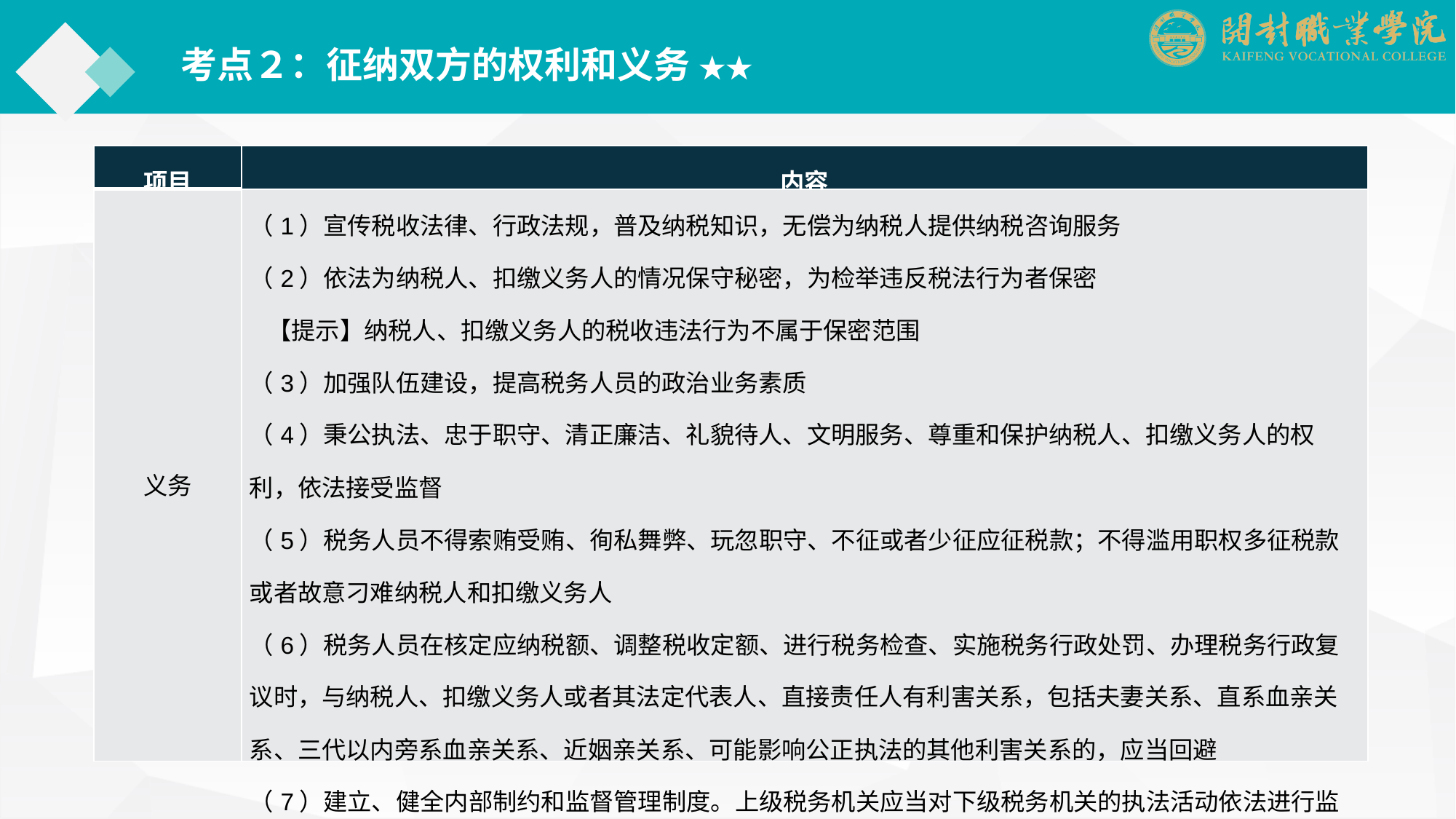

考点２：征纳双方的权利和义务 ★★
| 项目 | 内容 |
| --- | --- |
| 义务 | （1）宣传税收法律、行政法规，普及纳税知识，无偿为纳税人提供纳税咨询服务 （2）依法为纳税人、扣缴义务人的情况保守秘密，为检举违反税法行为者保密 【提示】纳税人、扣缴义务人的税收违法行为不属于保密范围 （3）加强队伍建设，提高税务人员的政治业务素质 （4）秉公执法、忠于职守、清正廉洁、礼貌待人、文明服务、尊重和保护纳税人、扣缴义务人的权利，依法接受监督 （5）税务人员不得索贿受贿、徇私舞弊、玩忽职守、不征或者少征应征税款；不得滥用职权多征税款或者故意刁难纳税人和扣缴义务人 （6）税务人员在核定应纳税额、调整税收定额、进行税务检查、实施税务行政处罚、办理税务行政复议时，与纳税人、扣缴义务人或者其法定代表人、直接责任人有利害关系，包括夫妻关系、直系血亲关系、三代以内旁系血亲关系、近姻亲关系、可能影响公正执法的其他利害关系的，应当回避 （7）建立、健全内部制约和监督管理制度。上级税务机关应当对下级税务机关的执法活动依法进行监督。各级税务机关应当对其工作人员执行法律、行政法规和廉洁自律准则的情况进行监督检查 |